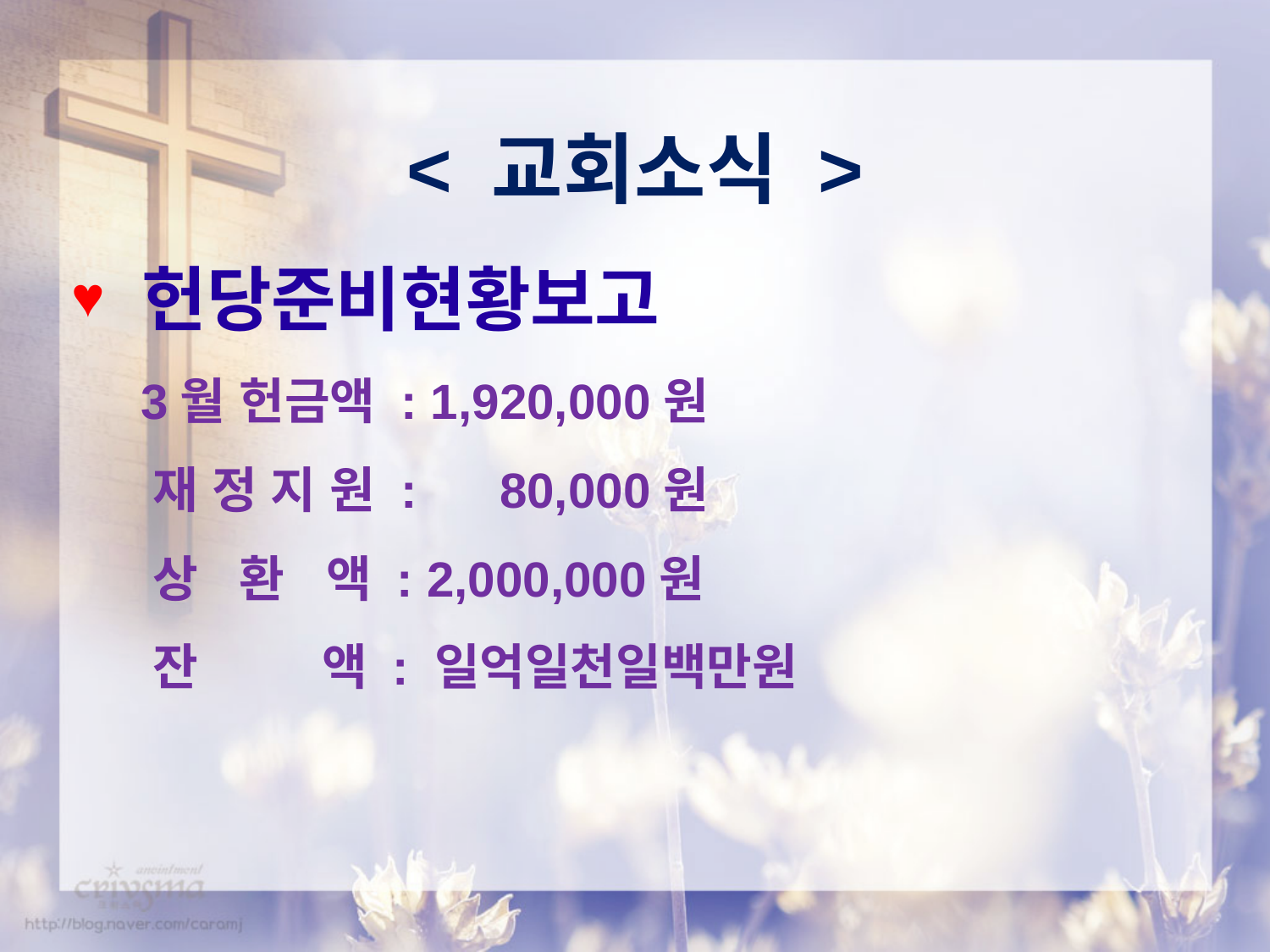

< 교회소식 >
 헌당준비현황보고
     3월 헌금액 : 1,920,000원
     재 정 지 원 :      80,000원
     상   환   액 : 2,000,000원
     잔         액 : 일억일천일백만원